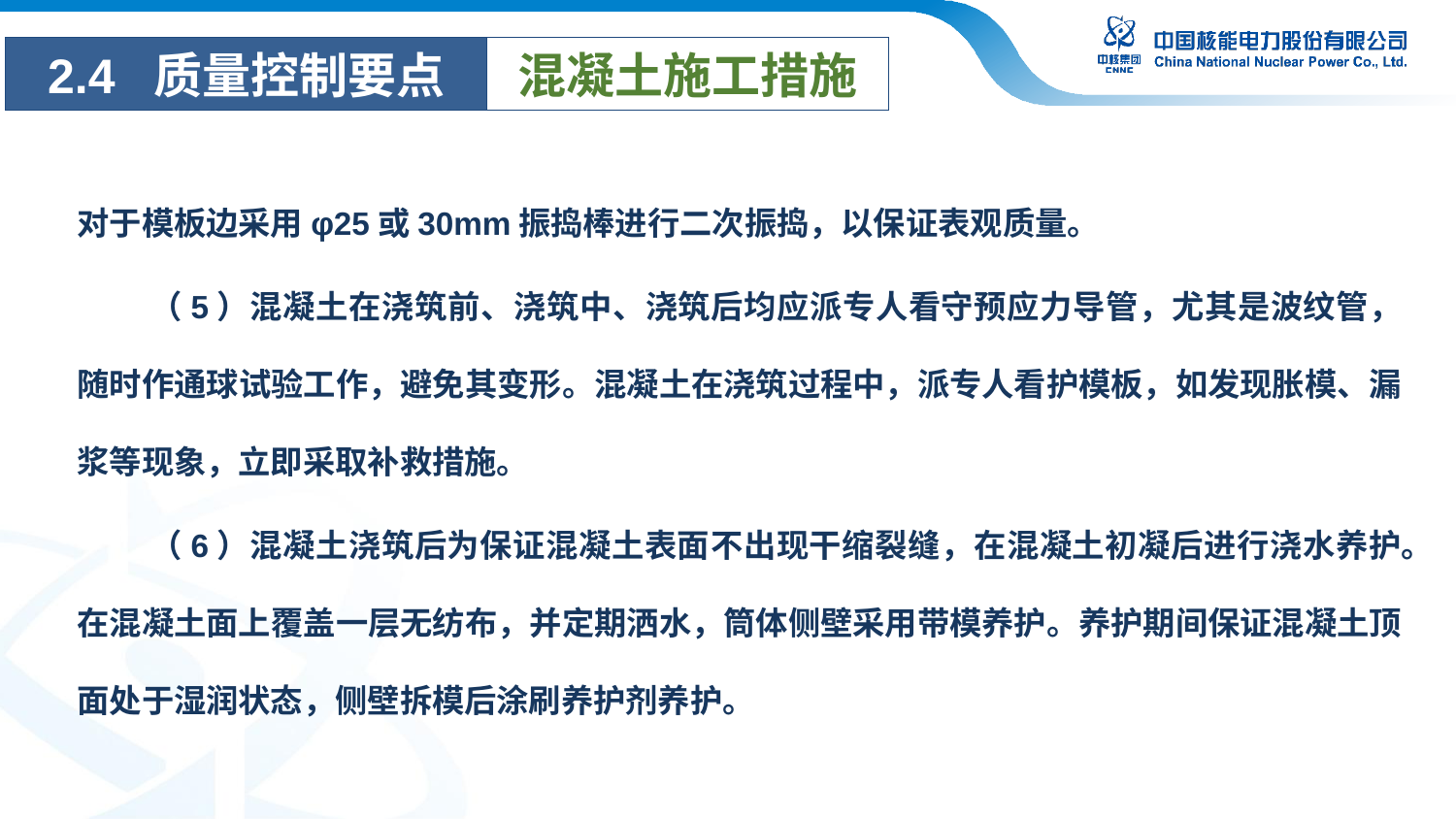

2.4  质量控制要点
混凝土施工措施
对于模板边采用φ25或30mm振捣棒进行二次振捣，以保证表观质量。
（5）混凝土在浇筑前、浇筑中、浇筑后均应派专人看守预应力导管，尤其是波纹管，随时作通球试验工作，避免其变形。混凝土在浇筑过程中，派专人看护模板，如发现胀模、漏浆等现象，立即采取补救措施。
（6）混凝土浇筑后为保证混凝土表面不出现干缩裂缝，在混凝土初凝后进行浇水养护。在混凝土面上覆盖一层无纺布，并定期洒水，筒体侧壁采用带模养护。养护期间保证混凝土顶面处于湿润状态，侧壁拆模后涂刷养护剂养护。